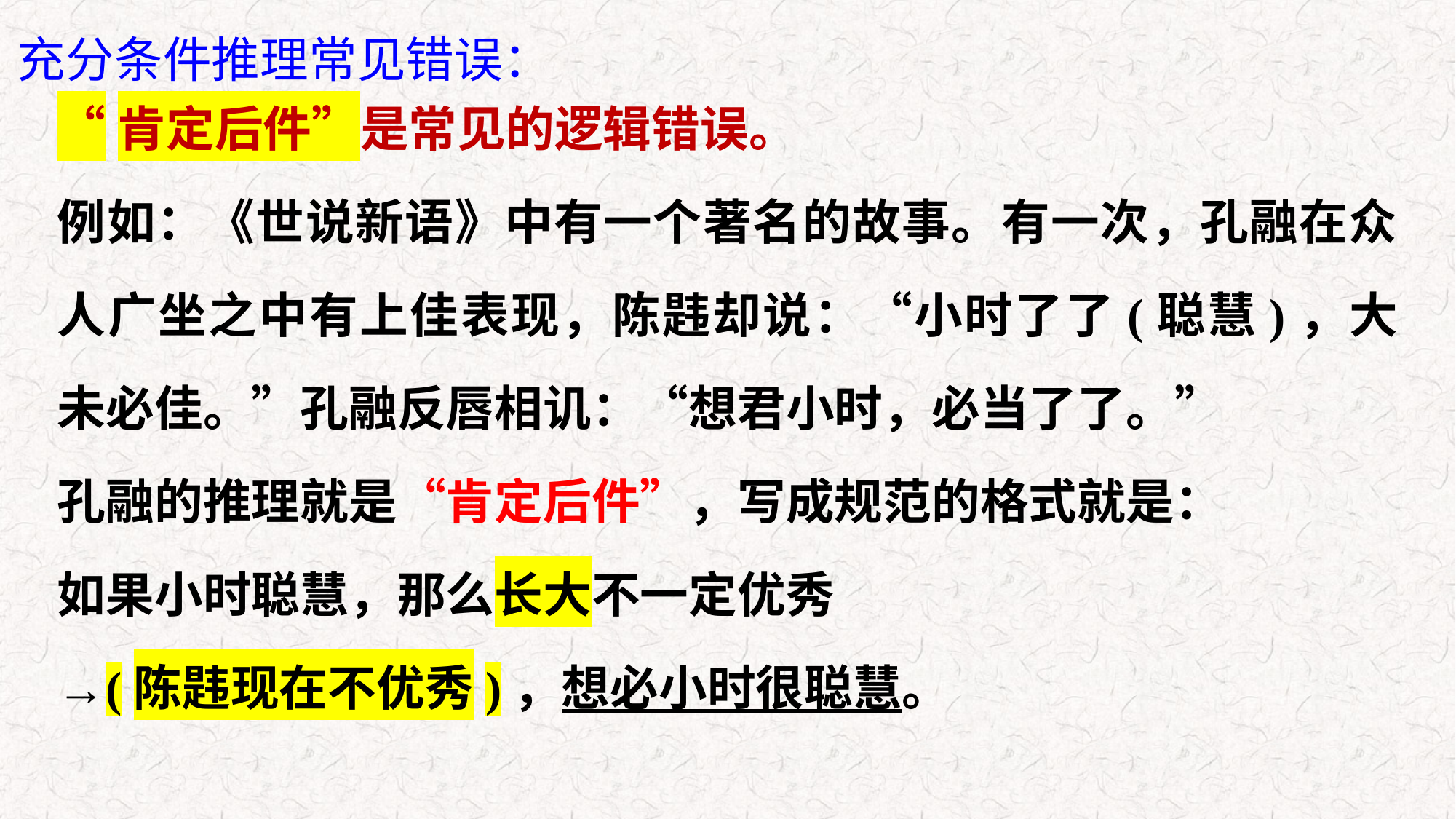

“肯定后件”是常见的逻辑错误。
例如：《世说新语》中有一个著名的故事。有一次，孔融在众人广坐之中有上佳表现，陈韪却说：“小时了了(聪慧)，大未必佳。”孔融反唇相讥：“想君小时，必当了了。”
孔融的推理就是“肯定后件”，写成规范的格式就是：
如果小时聪慧，那么长大不一定优秀
→(陈韪现在不优秀)，想必小时很聪慧。

充分条件推理常见错误：